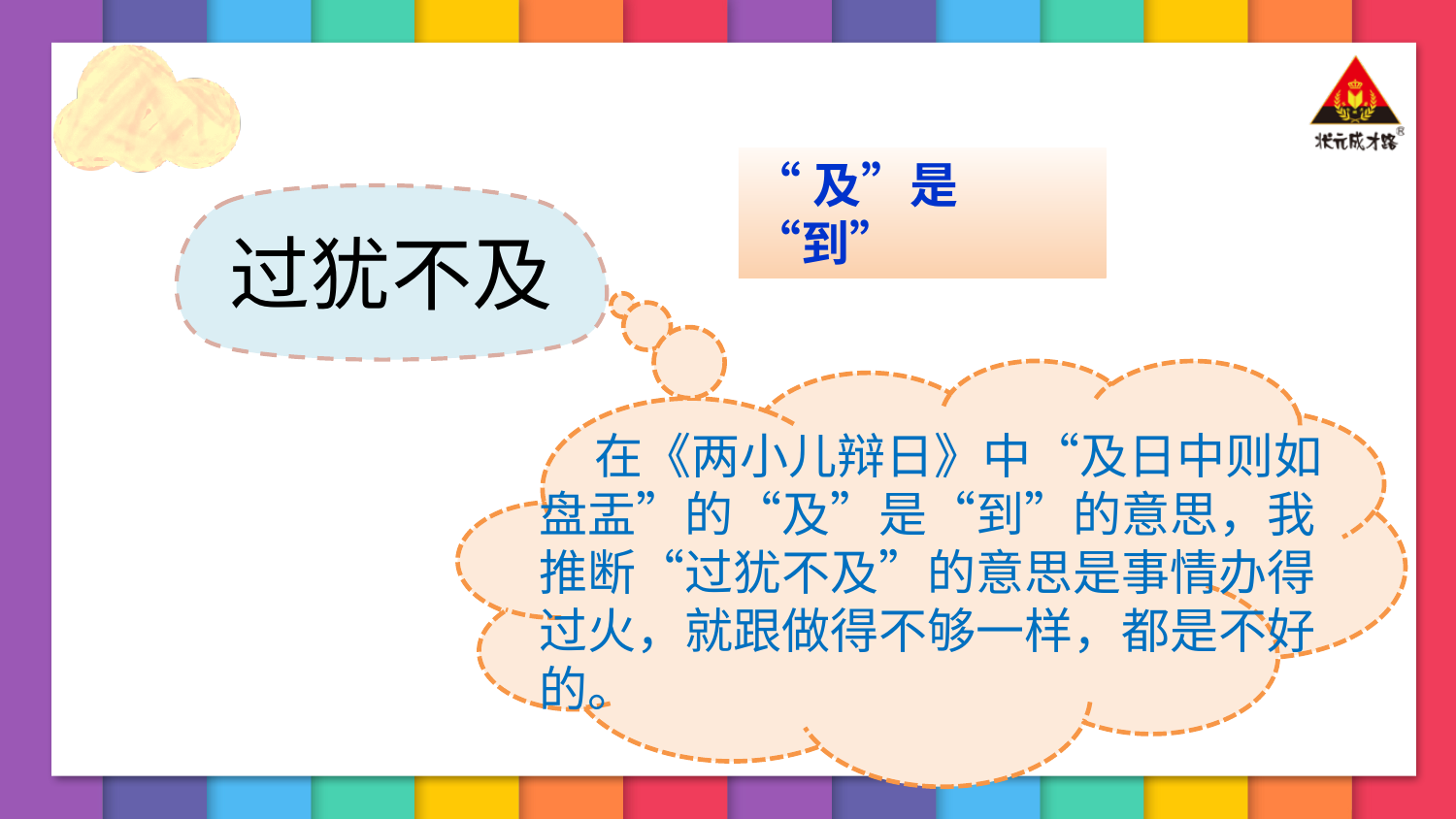

“及”是“到”

过犹不及

    在《两小儿辩日》中“及日中则如盘盂”的“及”是“到”的意思，我推断“过犹不及”的意思是事情办得过火，就跟做得不够一样，都是不好的。